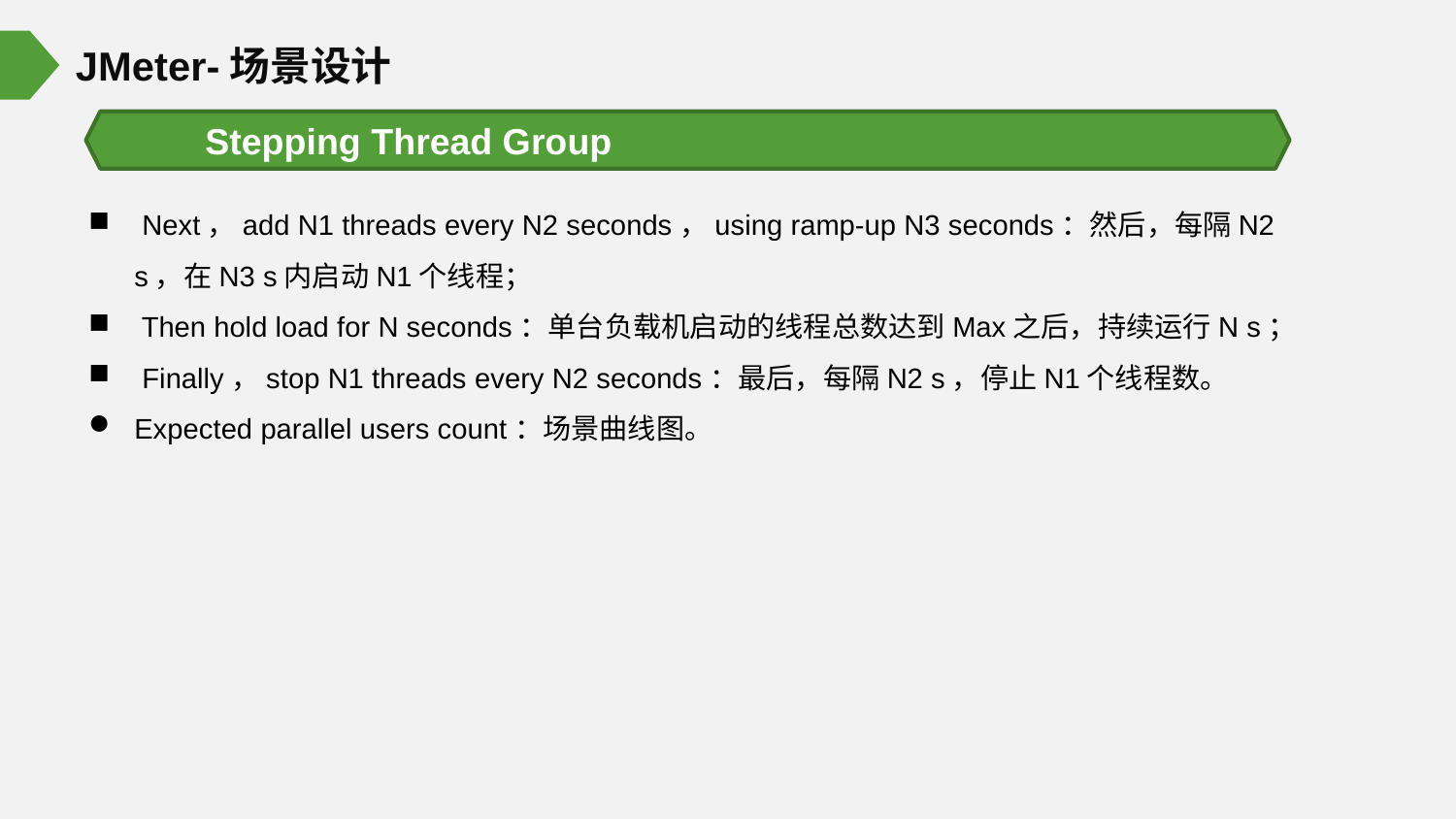

JMeter-场景设计
Stepping Thread Group
 Next，add N1 threads every N2 seconds，using ramp-up N3 seconds：然后，每隔N2 s，在N3 s内启动N1个线程；
 Then hold load for N seconds：单台负载机启动的线程总数达到Max之后，持续运行N s；
 Finally，stop N1 threads every N2 seconds：最后，每隔N2 s，停止N1个线程数。
Expected parallel users count：场景曲线图。